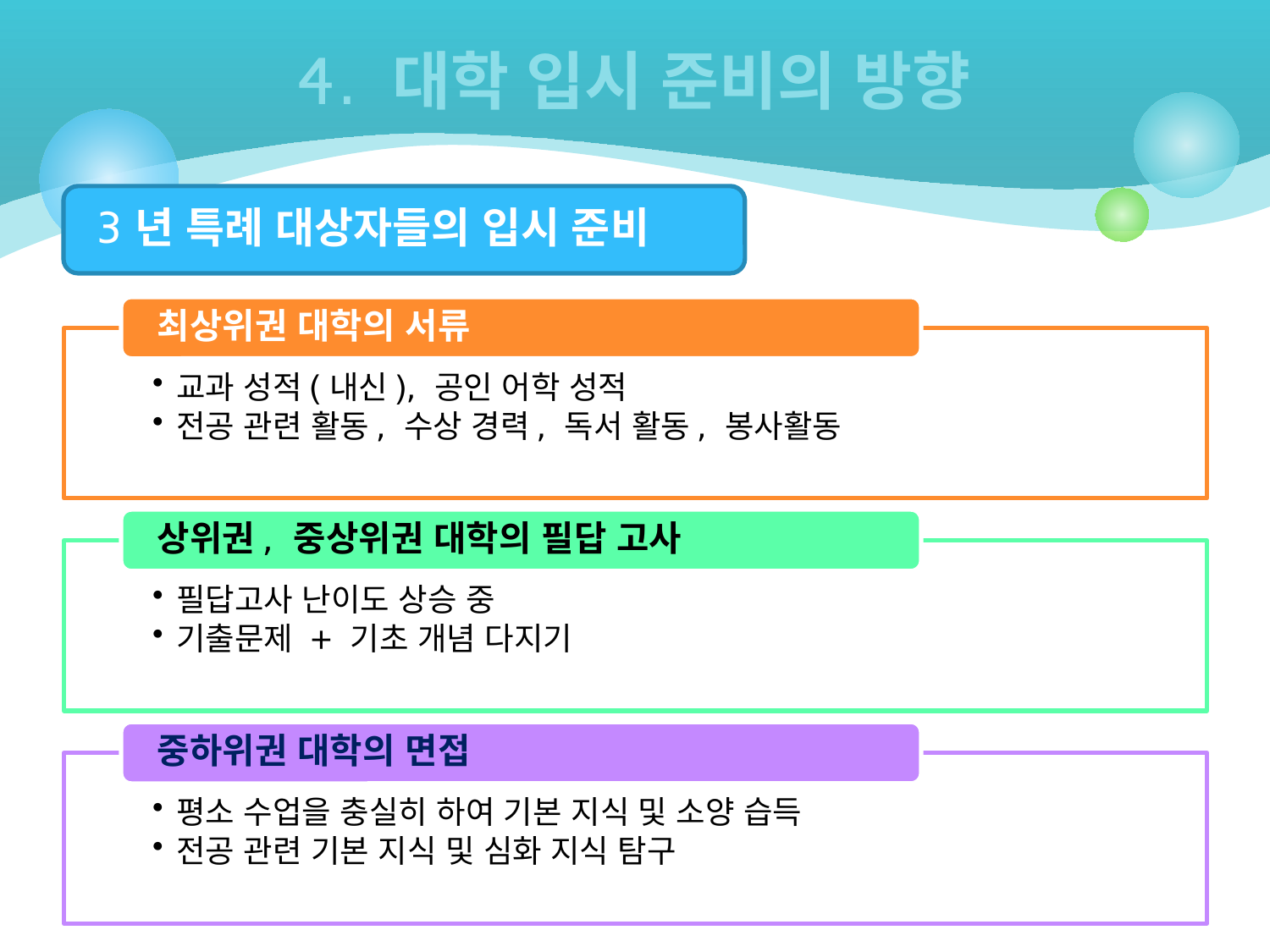

# 4. 대학 입시 준비의 방향

3년 특례 대상자들의 입시 준비
교과 성적(내신), 공인 어학 성적
전공 관련 활동, 수상 경력, 독서 활동, 봉사활동
최상위권 대학의 서류
필답고사 난이도 상승 중
기출문제 + 기초 개념 다지기
상위권, 중상위권 대학의 필답 고사
평소 수업을 충실히 하여 기본 지식 및 소양 습득
전공 관련 기본 지식 및 심화 지식 탐구
중하위권 대학의 면접